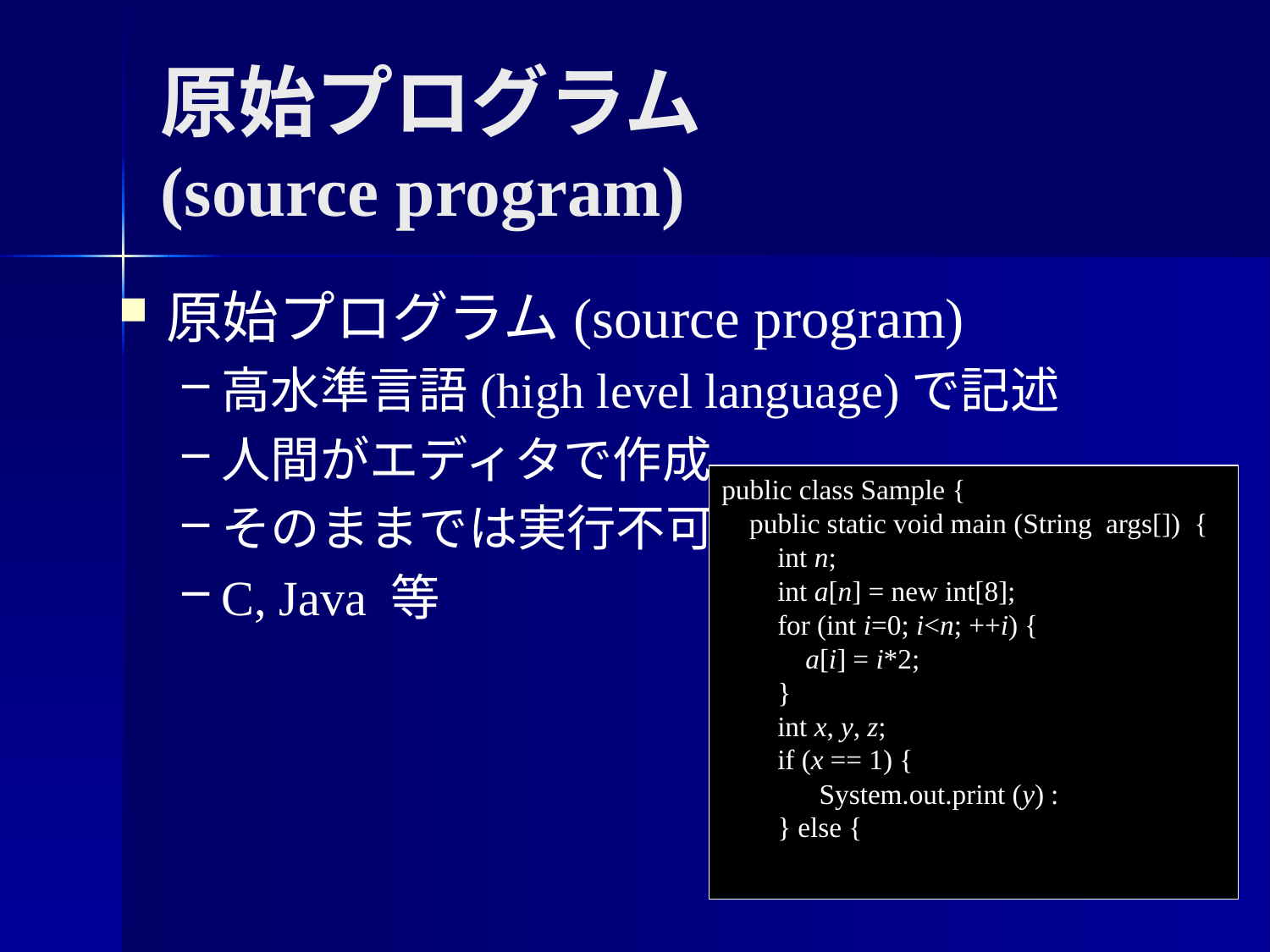

# 原始プログラム (source program)
原始プログラム(source program)
高水準言語(high level language)で記述
人間がエディタで作成
そのままでは実行不可
C, Java 等
public class Sample {
    public static void main (String  args[])  {
        int n;
        int a[n] = new int[8];
        for (int i=0; i<n; ++i) {
            a[i] = i*2;
        }
        int x, y, z;
        if (x == 1) {
              System.out.print (y) :
        } else {